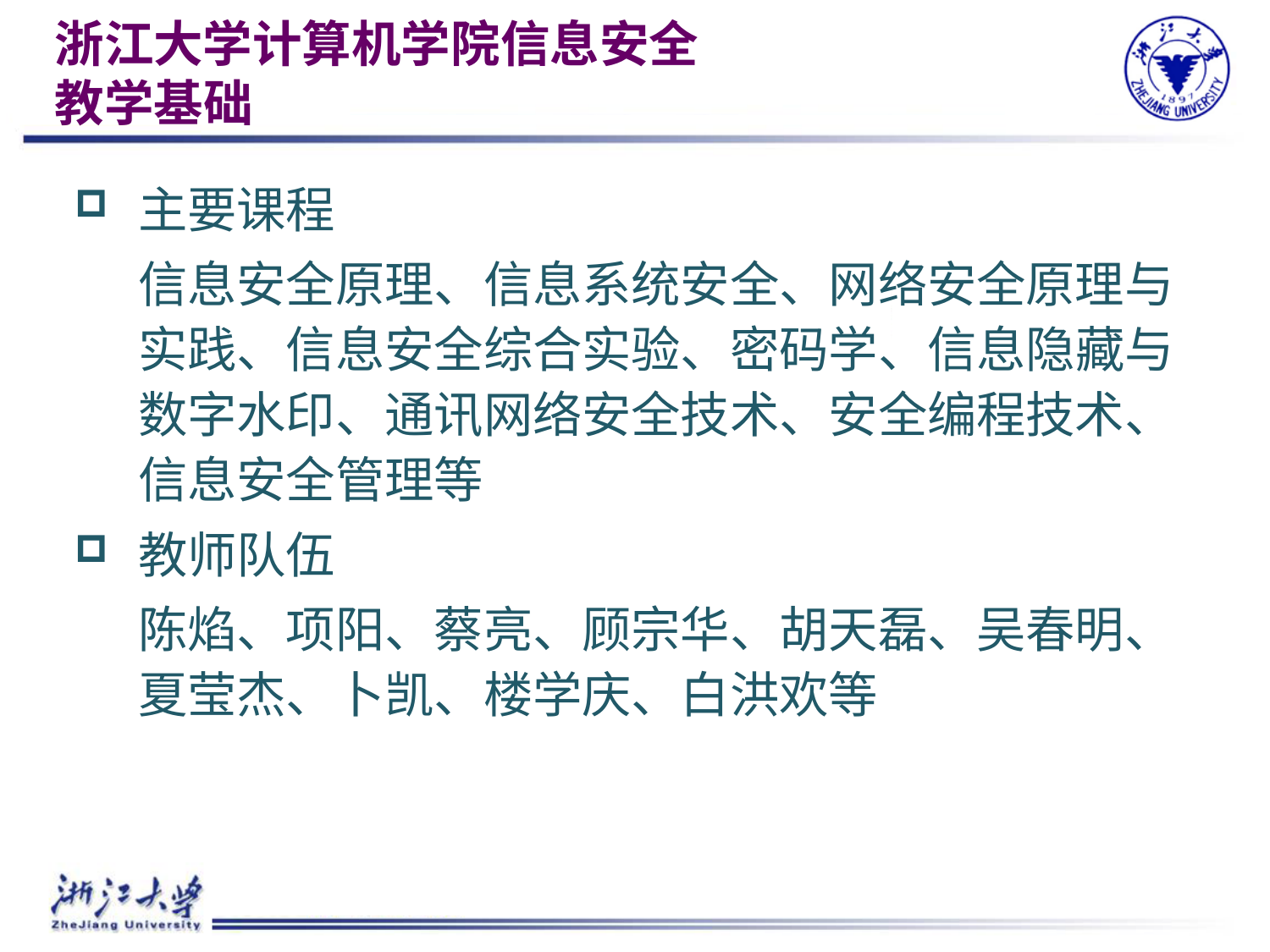

# 浙江大学计算机学院信息安全 教学基础
主要课程
	信息安全原理、信息系统安全、网络安全原理与实践、信息安全综合实验、密码学、信息隐藏与数字水印、通讯网络安全技术、安全编程技术、信息安全管理等
教师队伍
	陈焰、项阳、蔡亮、顾宗华、胡天磊、吴春明、夏莹杰、卜凯、楼学庆、白洪欢等